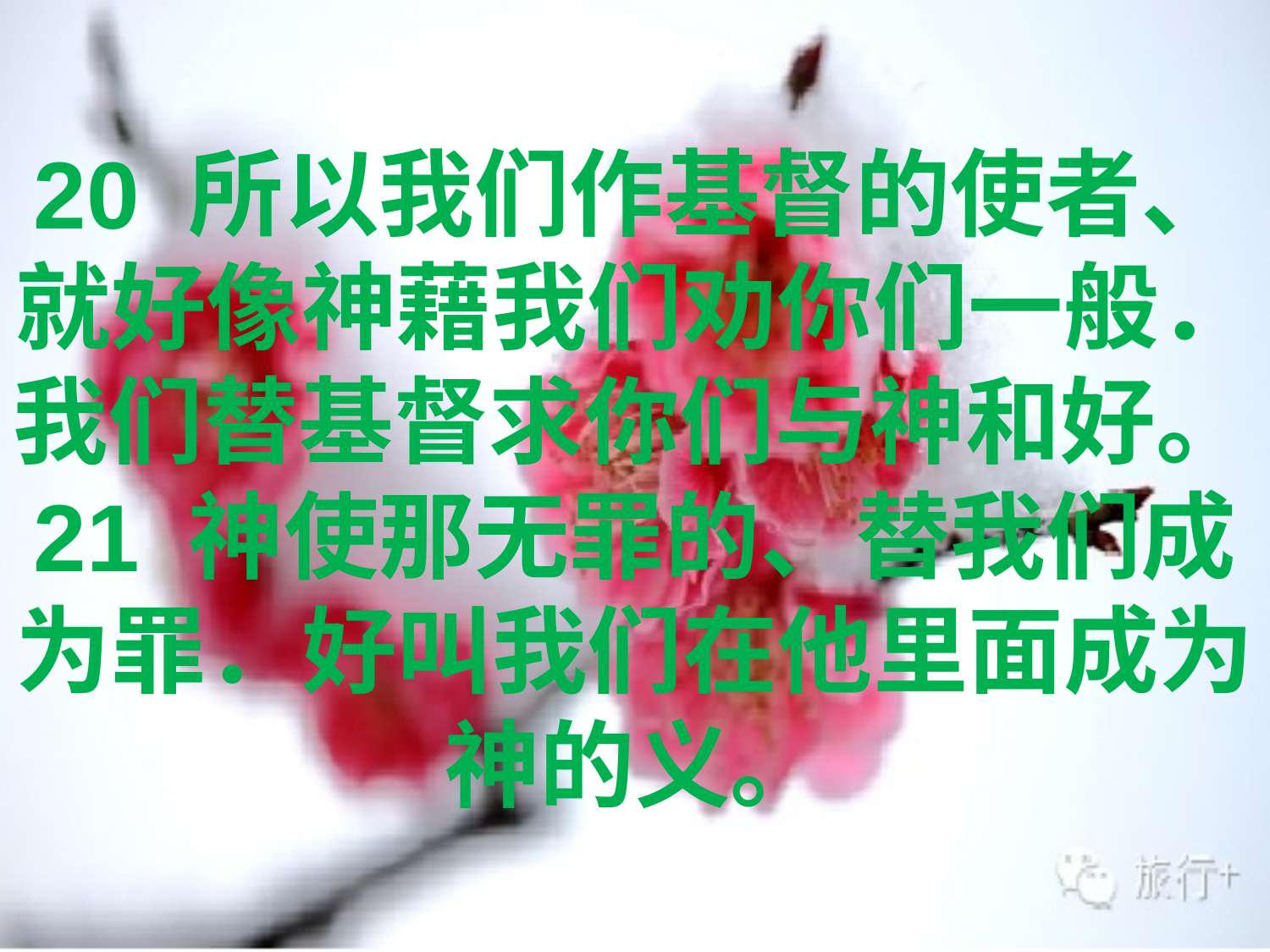

20 所以我们作基督的使者、就好像神藉我们劝你们一般．我们替基督求你们与神和好。21 神使那无罪的、替我们成为罪．好叫我们在他里面成为神的义。